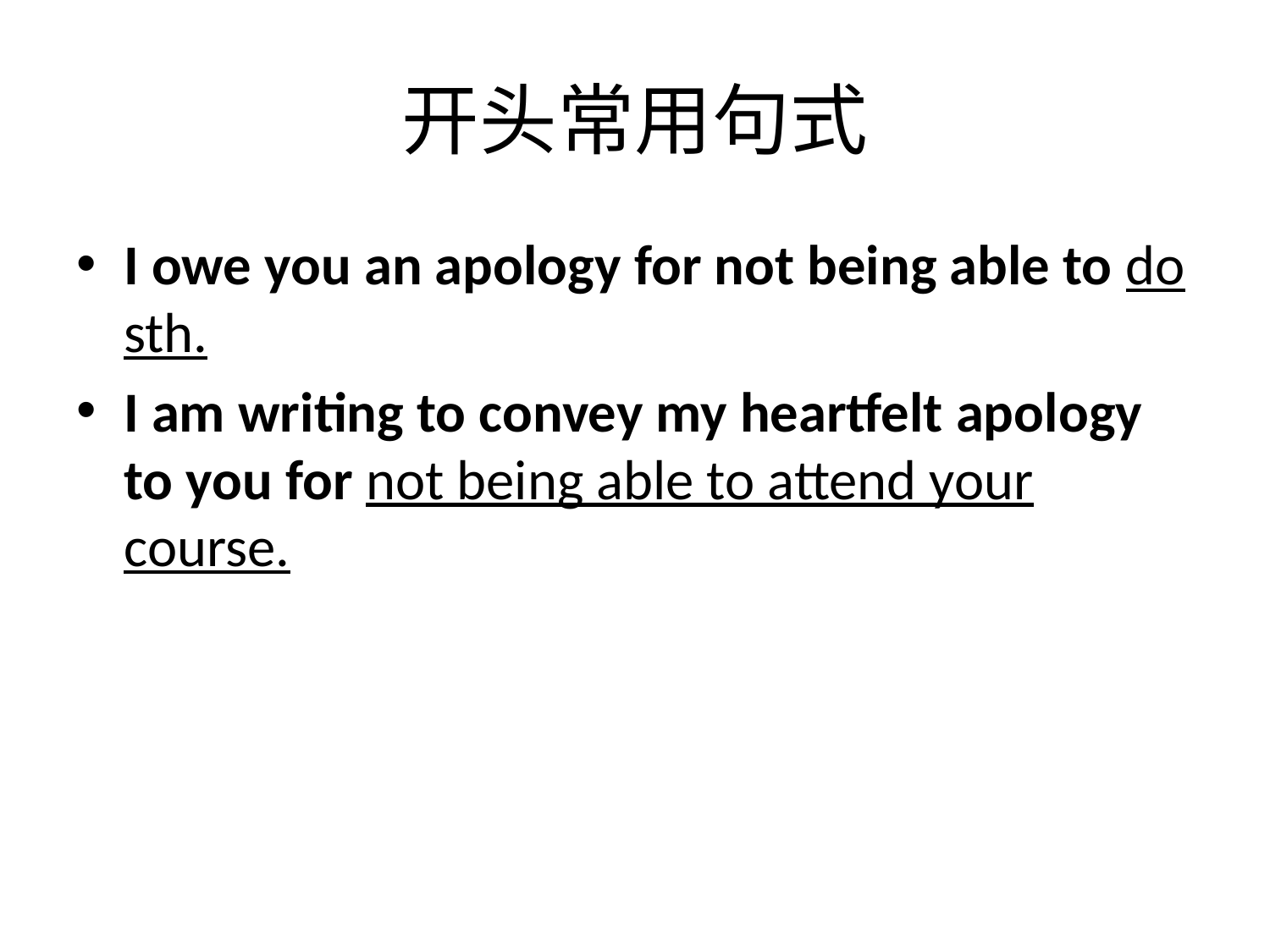

# 开头常用句式
I owe you an apology for not being able to do sth.
I am writing to convey my heartfelt apology to you for not being able to attend your course.